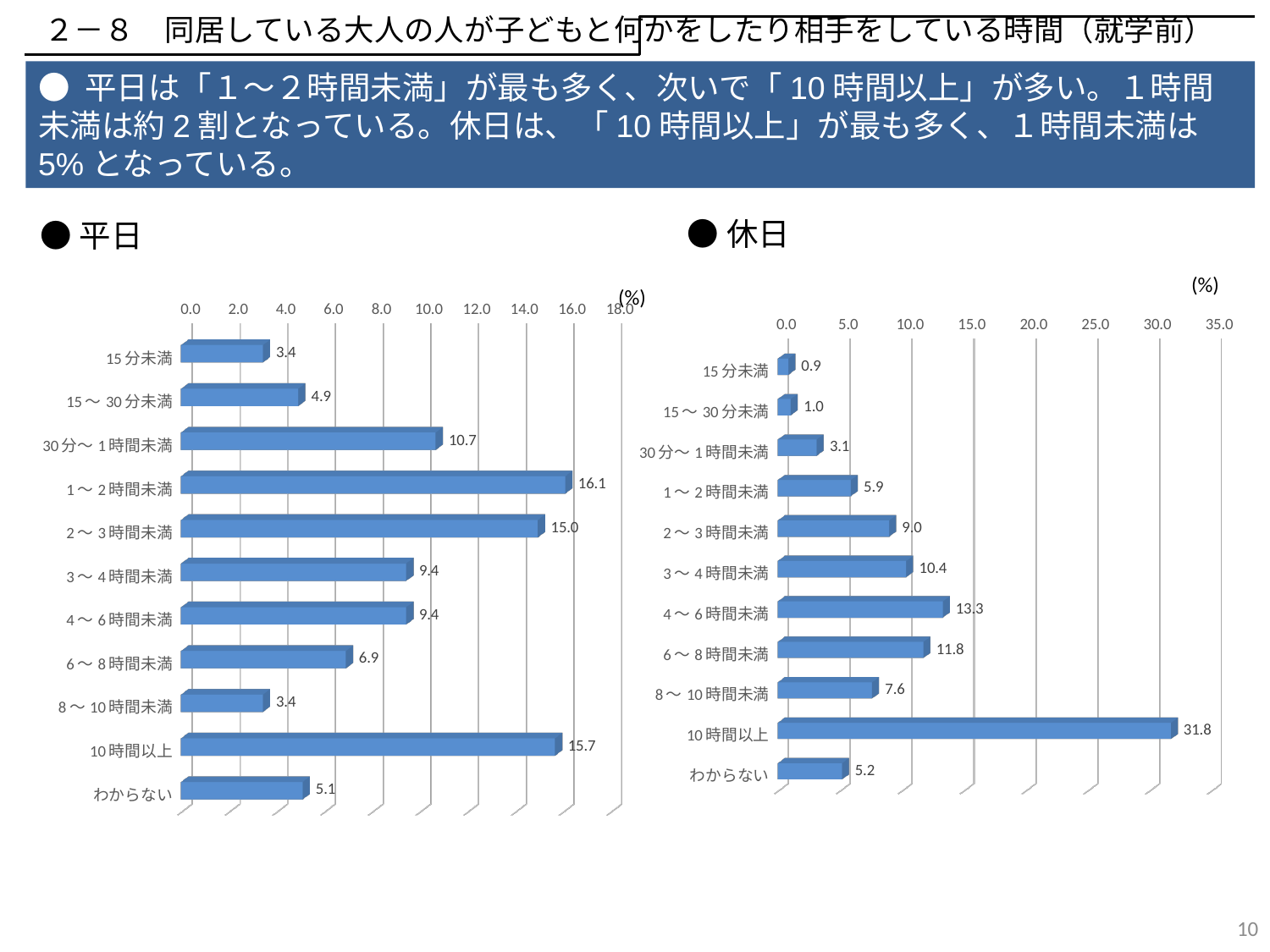

２－８　同居している大人の人が子どもと何かをしたり相手をしている時間（就学前）
● 平日は「１～２時間未満」が最も多く、次いで「10時間以上」が多い。１時間未満は約2割となっている。休日は、「10時間以上」が最も多く、１時間未満は5%となっている。
●休日
●平日
(%)
(%)

[unsupported chart]

[unsupported chart]

10